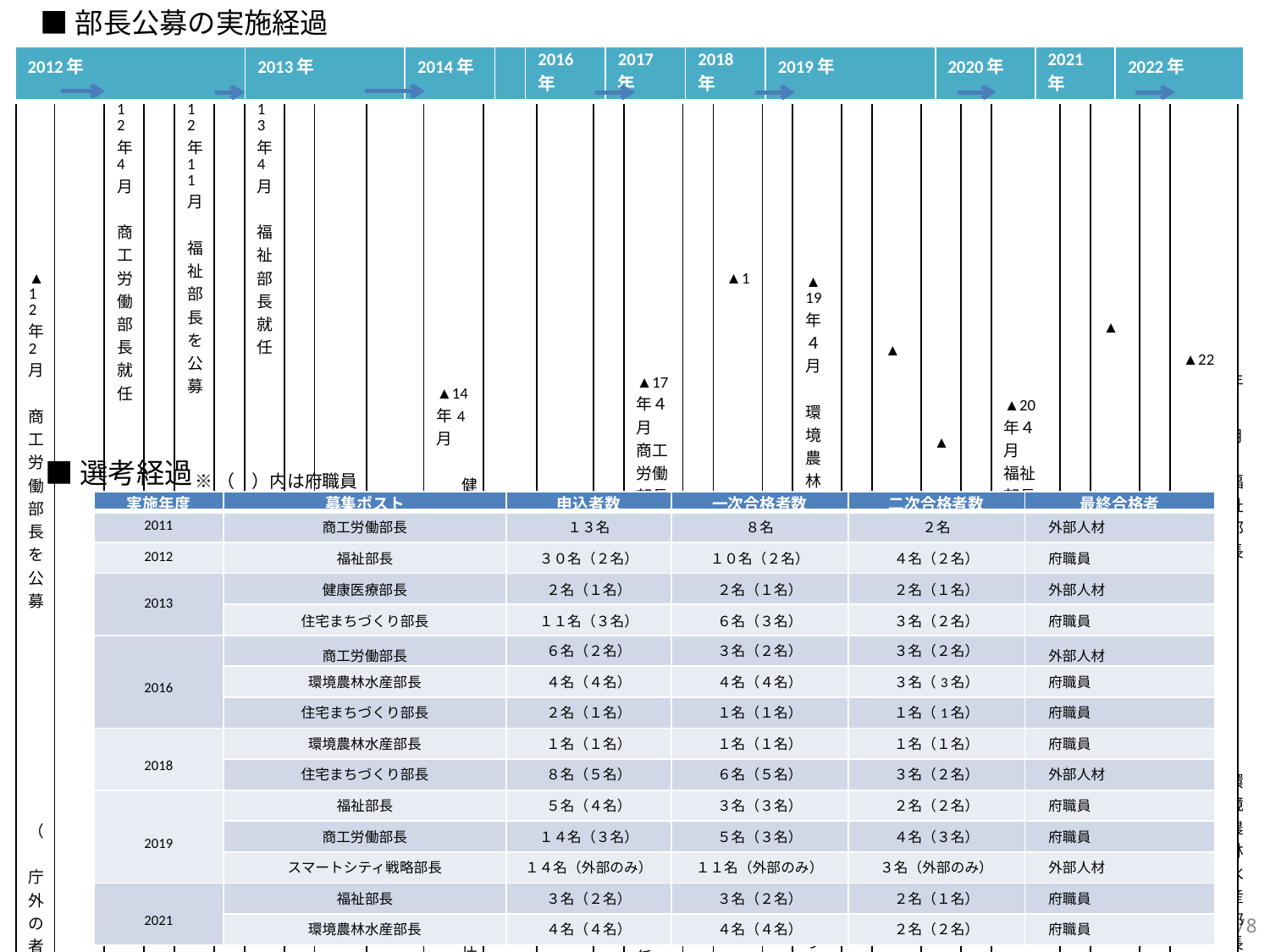

■部長公募の実施経過
| 2012年 | 2013年 | 2014年 |  | 2016年 | 2017年 | 2018年 | 2019年 | 2020年 | 2021年 | 2022年 |
| --- | --- | --- | --- | --- | --- | --- | --- | --- | --- | --- |
| ▲12年2月　商工労働部長を公募 　　　　　　　　　（　庁外の者のみ対象） | △12年3月　職員基本条例制定⇒部長は原則公募に(職員からの任用含む） | ▲12年4月　商工労働部長就任 |  | ▲12年11月　福祉部長を公募 |  | ▲13年4月　福祉部長就任 |  | ▲13年11月　健康医療部長、 　　　　　　　　　住宅まちづくり部長を公募 | △13年12月　商工労働部長による不祥事発生 　　　　　　　　　懲戒処分(減給6月)→自主退職 | ▲14年4月　 　健康医療部長就任 　住宅まちづくり部長就任 | △14年9月　「公募制度の今後の方向性に 　　　　　　　　　ついて」を取りまとめ | ▲16年10月　商工労働部長、 　　　　　　　　　環境農林水産部長 　　　　　　　　　住宅まちづくり部長を公募 |  | ▲17年４月　商工労働部長 　　　　　　　　　環境農林水産部長 　　　　　　　　　住宅まちづくり部長　就任 |  | ▲18年11月　環境農林水産部長 　　　　　　　　　住宅まちづくり部長を公募 |  | ▲19年４月　環境農林水産部長 　　　　　　　　　住宅まちづくり部長　就任 |  | ▲19年11月　福祉部長 　　　　　　　　　商工労働部長を公募 | ▲19年12月　スマートシティ戦略部長を公募 |  | ▲20年４月　 福祉部長 　　　　　　　　　商工労働部長 　　　　　　　　　スマートシティ部長　就任 |  | ▲21年10月　福祉部長 　　　　　　　　　環境農林水産部長を公募 |  | ▲22年４月　福祉部長 　　　　　　　　　環境農林水産部長　就任 |
| --- | --- | --- | --- | --- | --- | --- | --- | --- | --- | --- | --- | --- | --- | --- | --- | --- | --- | --- | --- | --- | --- | --- | --- | --- | --- | --- | --- |
■選考経過
※（　）内は府職員
| 実施年度 | 募集ポスト | 申込者数 | 一次合格者数 | 二次合格者数 | 最終合格者 |
| --- | --- | --- | --- | --- | --- |
| 2011 | 商工労働部長 | １３名 | ８名 | ２名 | 外部人材 |
| 2012 | 福祉部長 | ３０名（２名） | １０名（２名） | ４名（２名） | 府職員 |
| 2013 | 健康医療部長 | ２名（１名） | ２名（１名） | ２名（１名） | 外部人材 |
|  | 住宅まちづくり部長 | １１名（３名） | ６名（３名） | ３名（２名） | 府職員 |
| 2016 | 商工労働部長 | ６名（２名） | ３名（２名） | ３名（２名） | 外部人材 |
|  | 環境農林水産部長 | ４名（４名） | ４名（４名） | ３名（3名） | 府職員 |
|  | 住宅まちづくり部長 | ２名（１名） | １名（１名） | １名（1名） | 府職員 |
| 2018 | 環境農林水産部長 | １名（１名） | １名（１名） | １名（１名） | 府職員 |
|  | 住宅まちづくり部長 | ８名（５名） | ６名（５名） | ３名（２名） | 外部人材 |
| 2019 | 福祉部長 | ５名（４名） | ３名（３名） | ２名（２名） | 府職員 |
|  | 商工労働部長 | １４名（３名） | ５名（３名） | ４名（３名） | 府職員 |
|  | スマートシティ戦略部長 | １４名（外部のみ） | １１名（外部のみ） | ３名（外部のみ） | 外部人材 |
| 2021 | 福祉部長 | ３名（２名） | ３名（２名） | ２名（１名） | 府職員 |
|  | 環境農林水産部長 | ４名（４名） | ４名（４名） | ２名（２名） | 府職員 |
278